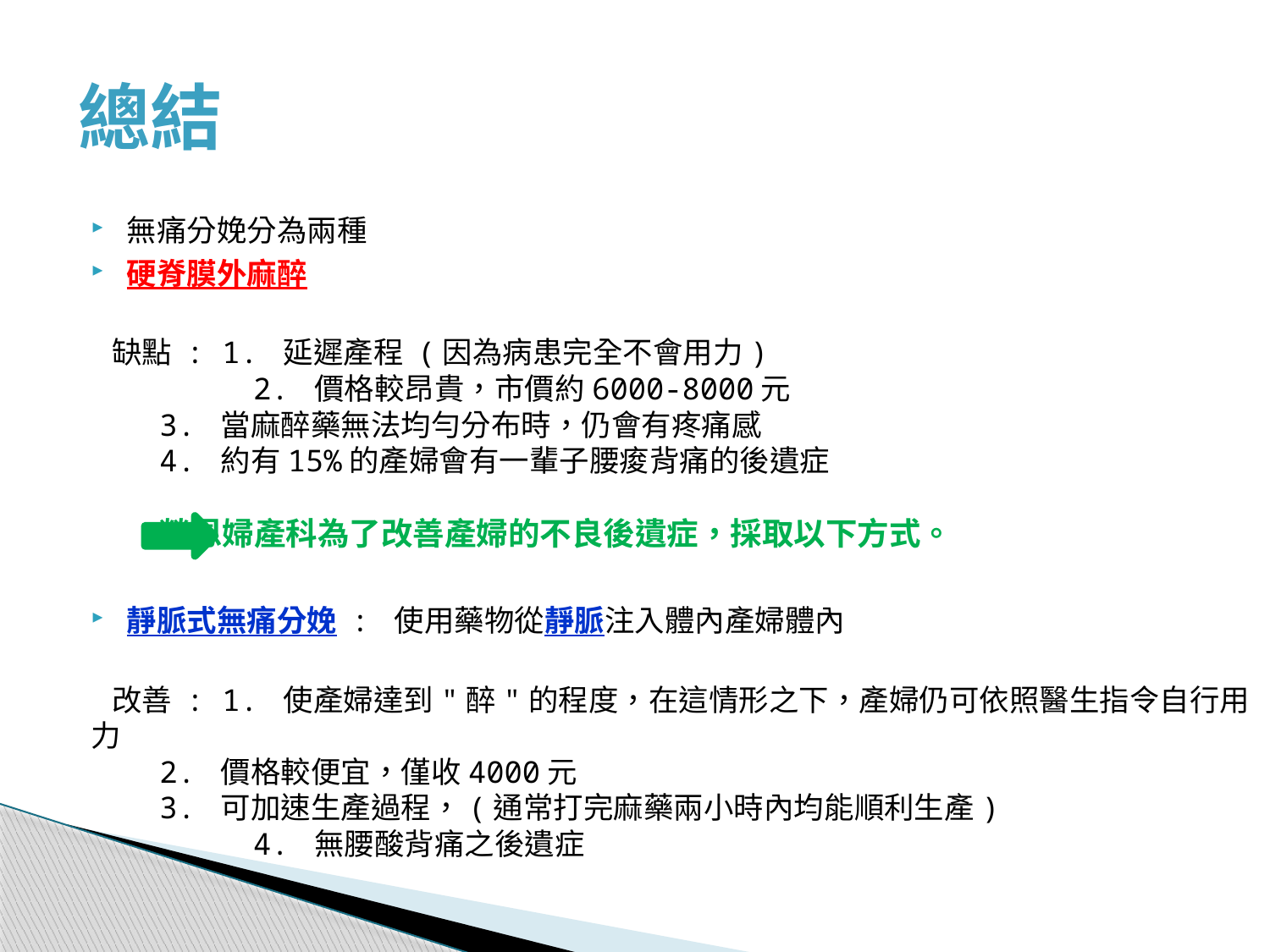

總結
無痛分娩分為兩種
硬脊膜外麻醉
  缺點 : 1. 延遲產程 (因為病患完全不會用力)
         2. 價格較昂貴，市價約6000-8000元
         3. 當麻醉藥無法均勻分布時，仍會有疼痛感
         4. 約有15%的產婦會有一輩子腰痠背痛的後遺症
          榮恩婦產科為了改善產婦的不良後遺症，採取以下方式。

靜脈式無痛分娩 : 使用藥物從靜脈注入體內產婦體內
  改善 : 1. 使產婦達到"醉"的程度，在這情形之下，產婦仍可依照醫生指令自行用力
         2. 價格較便宜，僅收4000元
         3. 可加速生產過程，(通常打完麻藥兩小時內均能順利生產)
         4. 無腰酸背痛之後遺症